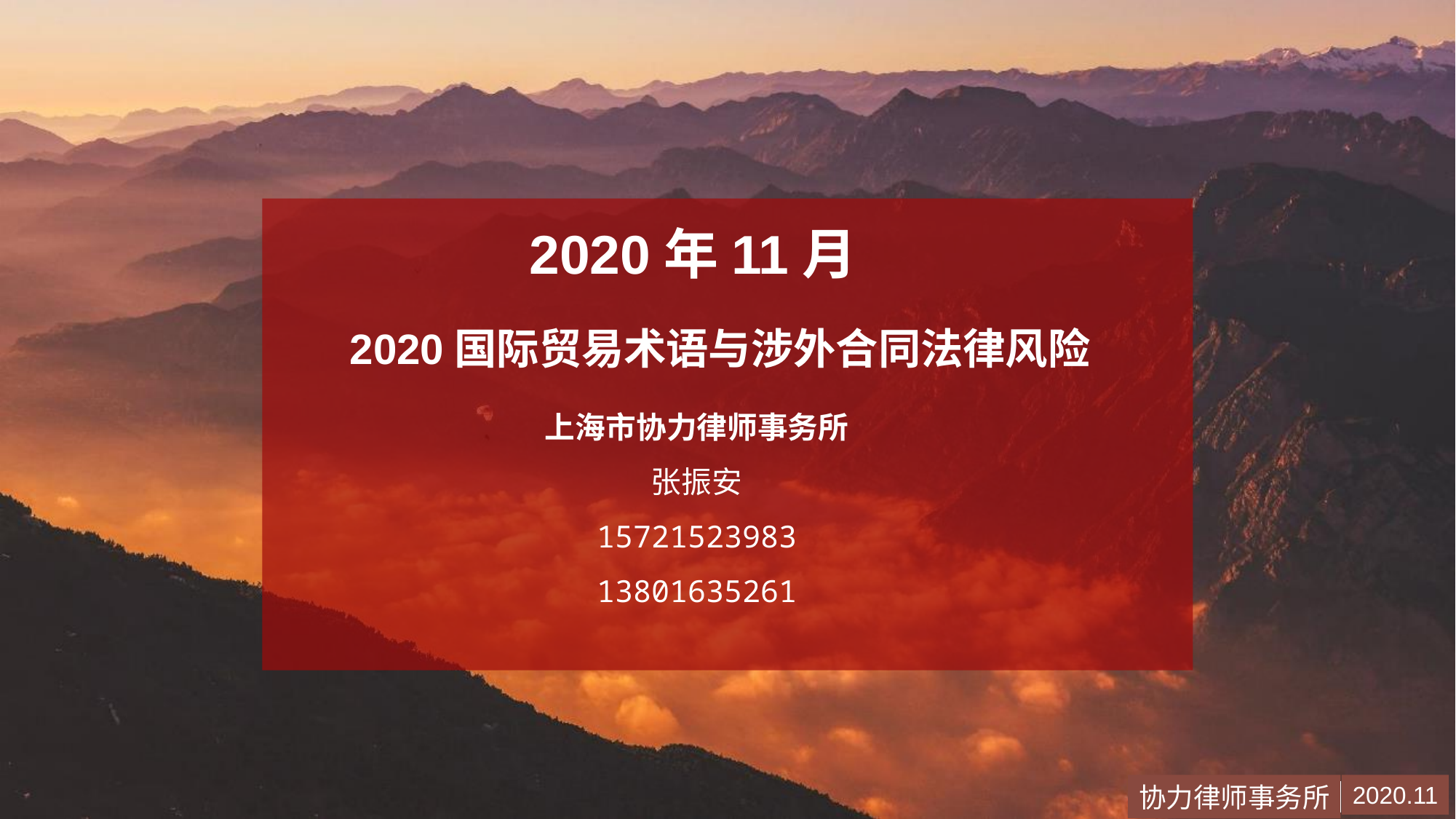

2020年11月
       2020国际贸易术语与涉外合同法律风险
上海市协力律师事务所
张振安
15721523983
13801635261

协力律师事务所
2020.11